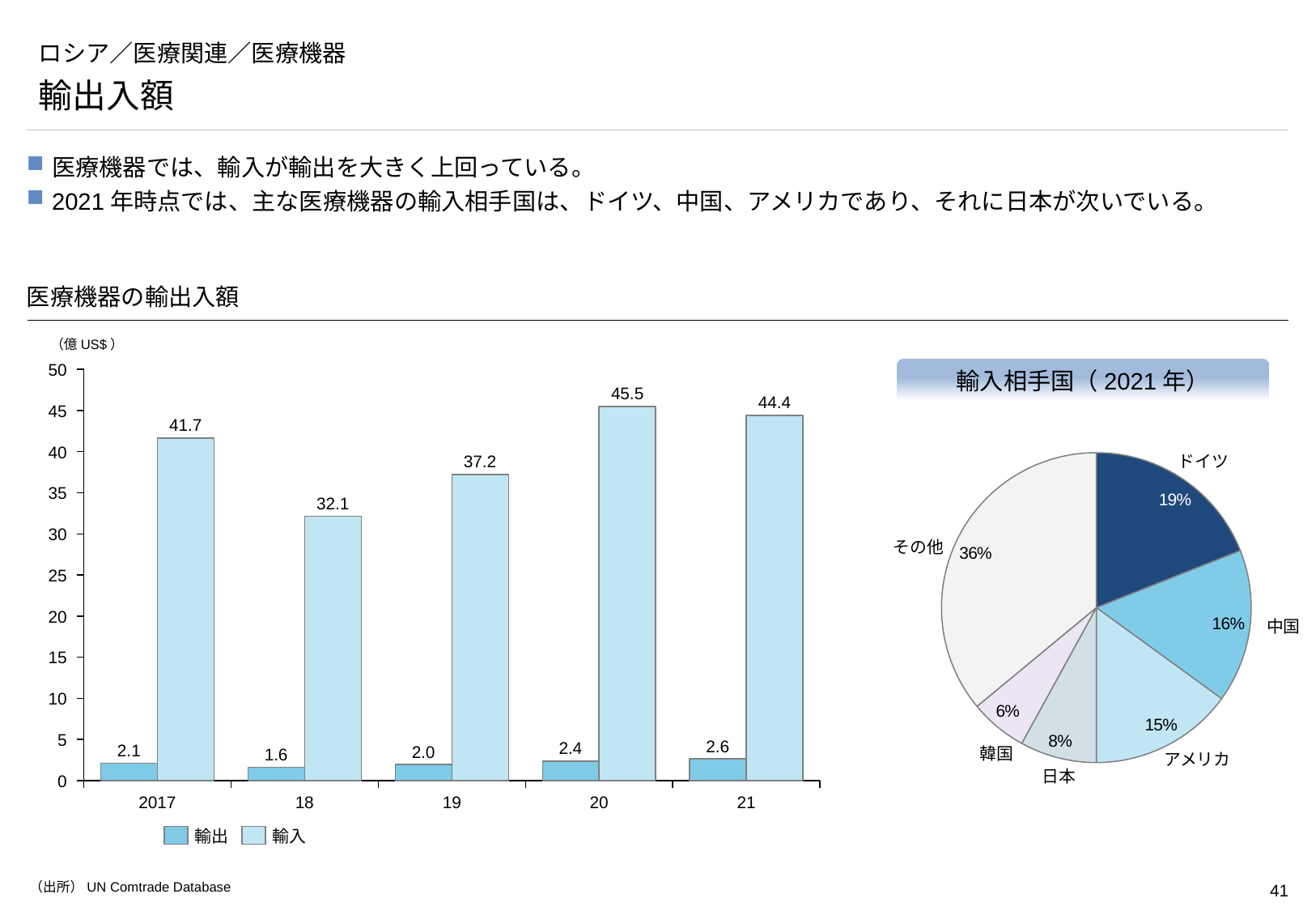

# ロシア／医療関連／医療機器
輸出入額
医療機器では、輸入が輸出を大きく上回っている。
2021年時点では、主な医療機器の輸入相手国は、ドイツ、中国、アメリカであり、それに日本が次いでいる。
医療機器の輸出入額
（億US$）

### Chart

| Category |  |  |
|---|---|---|
輸入相手国（2021年）
50
45.5
44.4
45
41.7
40

### Chart

| Category |  |
|---|---|
37.2
ドイツ
35
32.1
30
その他
25
20
中国
15
10
5
2.6
2.4
2.1
2.0
アメリカ
韓国
1.6
日本
0
2017
18
19
20
21
輸出
輸入

（出所）UN Comtrade Database